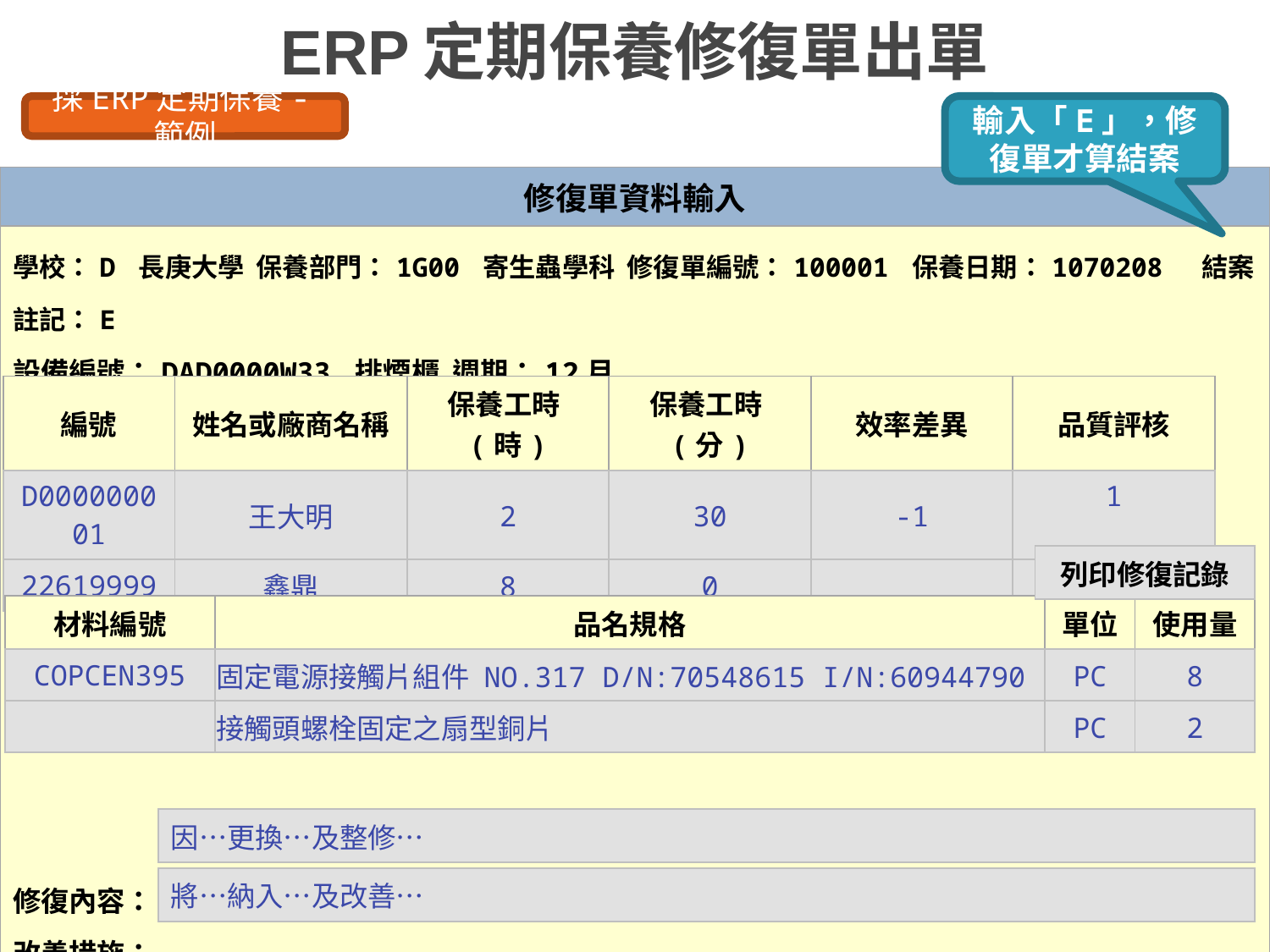

# ERP定期保養修復單出單
採ERP定期保養-範例
輸入「E」，修復單才算結案
| 修復單資料輸入 |
| --- |
| 學校：D 長庚大學 保養部門：1G00 寄生蟲學科 修復單編號：100001 保養日期：1070208 結案註記：E 設備編號：DAD0000W33 排煙櫃 週期：12月 -------------保養工時------------- -------------修復用料------------- -------------修復記錄------------- 修復內容： 改善措施： |
| 編號 | 姓名或廠商名稱 | 保養工時(時) | 保養工時(分) | 效率差異 | 品質評核 |
| --- | --- | --- | --- | --- | --- |
| D000000001 | 王大明 | 2 | 30 | -1 | 1 |
| 22619999 | 鑫鼎 | 8 | 0 |  |  |
| 列印修復記錄 |
| --- |
| 材料編號 | 品名規格 | 單位 | 使用量 |
| --- | --- | --- | --- |
| COPCEN395 | 固定電源接觸片組件 NO.317 D/N:70548615 I/N:60944790 | PC | 8 |
|  | 接觸頭螺栓固定之扇型銅片 | PC | 2 |
| 因…更換…及整修… |
| --- |
| 將…納入…及改善… |
| --- |